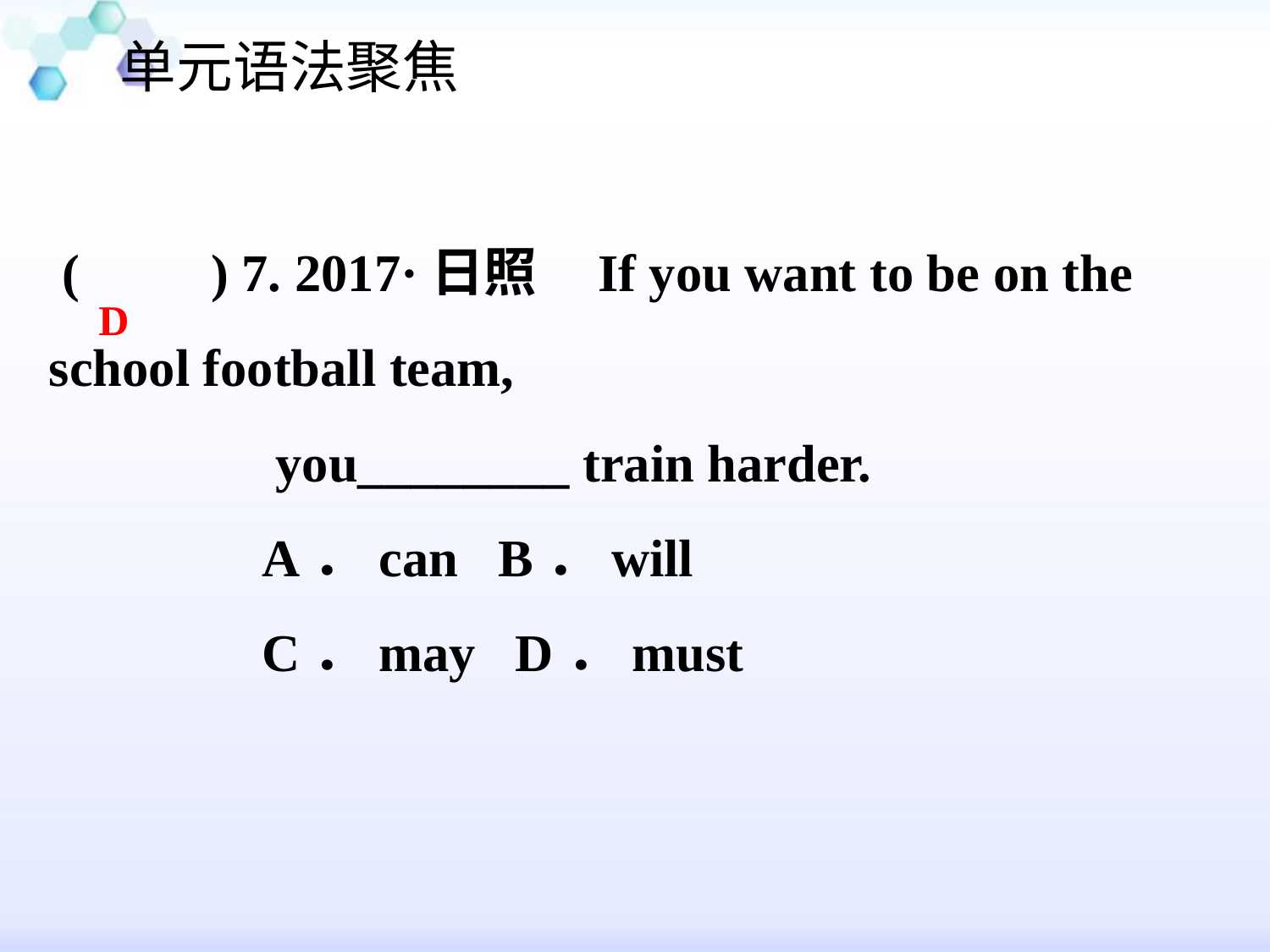

单元语法聚焦
#
 (　　) 7. 2017·日照    If you want to be on the school football team,
                 you________ train harder.
                A．can   B．will
                C．may   D．must
D